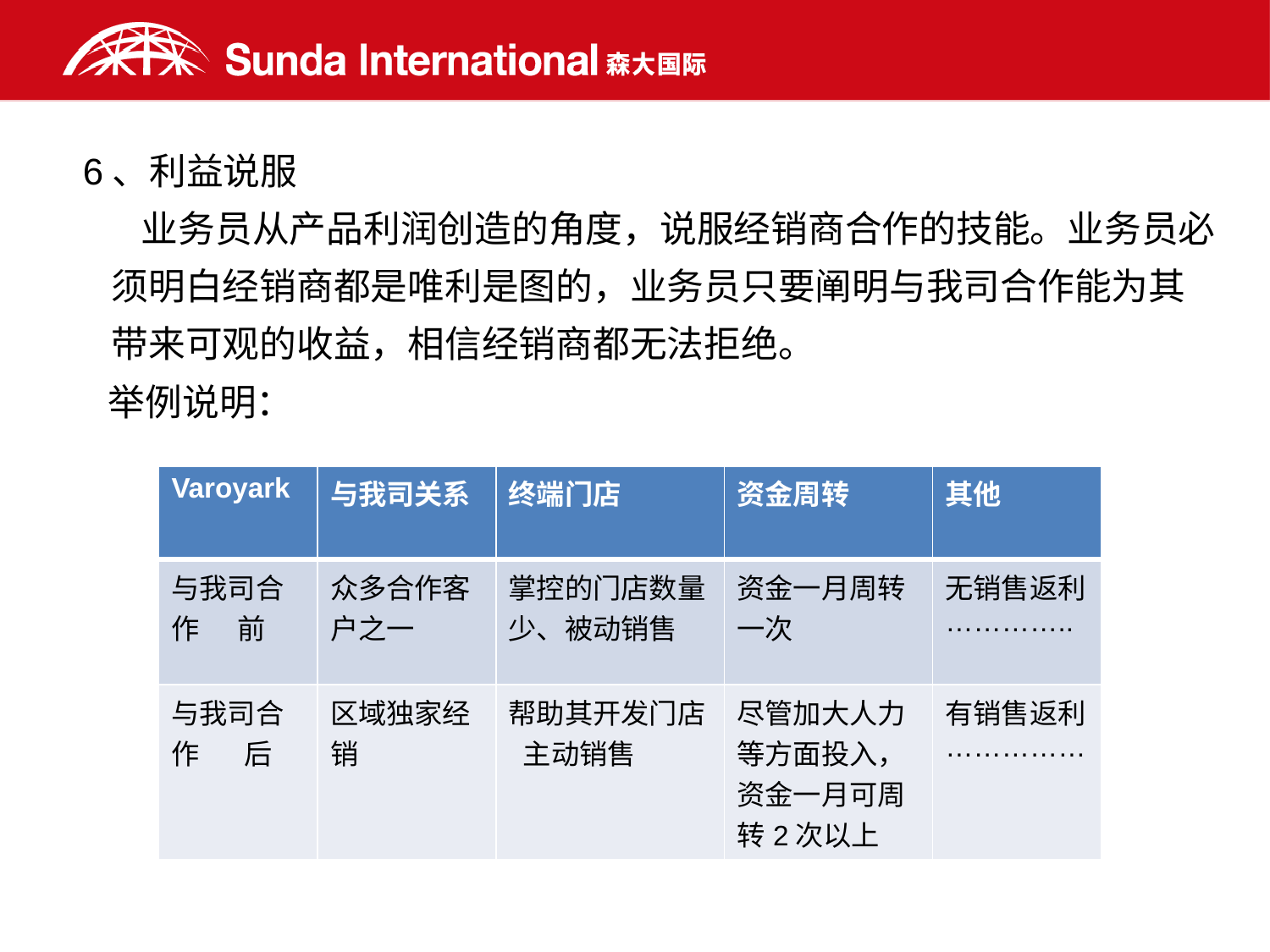

6、利益说服
      业务员从产品利润创造的角度，说服经销商合作的技能。业务员必须明白经销商都是唯利是图的，业务员只要阐明与我司合作能为其带来可观的收益，相信经销商都无法拒绝。
  举例说明：

| Varoyark | 与我司关系 | 终端门店 | 资金周转 | 其他 |
| --- | --- | --- | --- | --- |
| 与我司合 作 前 | 众多合作客户之一 | 掌控的门店数量少、被动销售 | 资金一月周转一次 | 无销售返利 ………….. |
| 与我司合作 后 | 区域独家经销 | 帮助其开发门店 主动销售 | 尽管加大人力等方面投入，资金一月可周转2次以上 | 有销售返利 …………… |